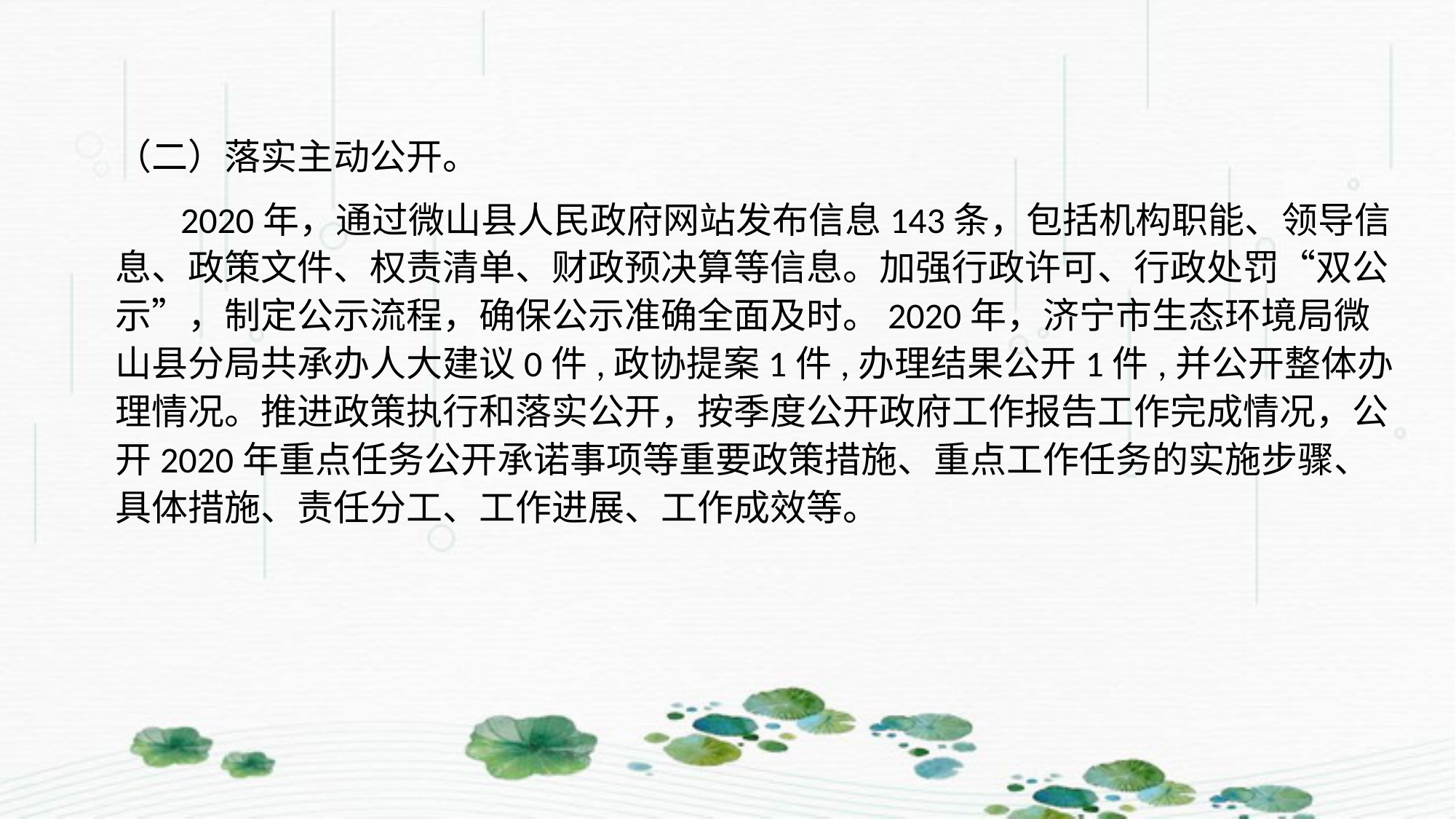

（二）落实主动公开。
        2020年，通过微山县人民政府网站发布信息143条，包括机构职能、领导信息、政策文件、权责清单、财政预决算等信息。加强行政许可、行政处罚“双公示”，制定公示流程，确保公示准确全面及时。2020年，济宁市生态环境局微山县分局共承办人大建议0件,政协提案1件,办理结果公开1件,并公开整体办理情况。推进政策执行和落实公开，按季度公开政府工作报告工作完成情况，公开2020年重点任务公开承诺事项等重要政策措施、重点工作任务的实施步骤、具体措施、责任分工、工作进展、工作成效等。